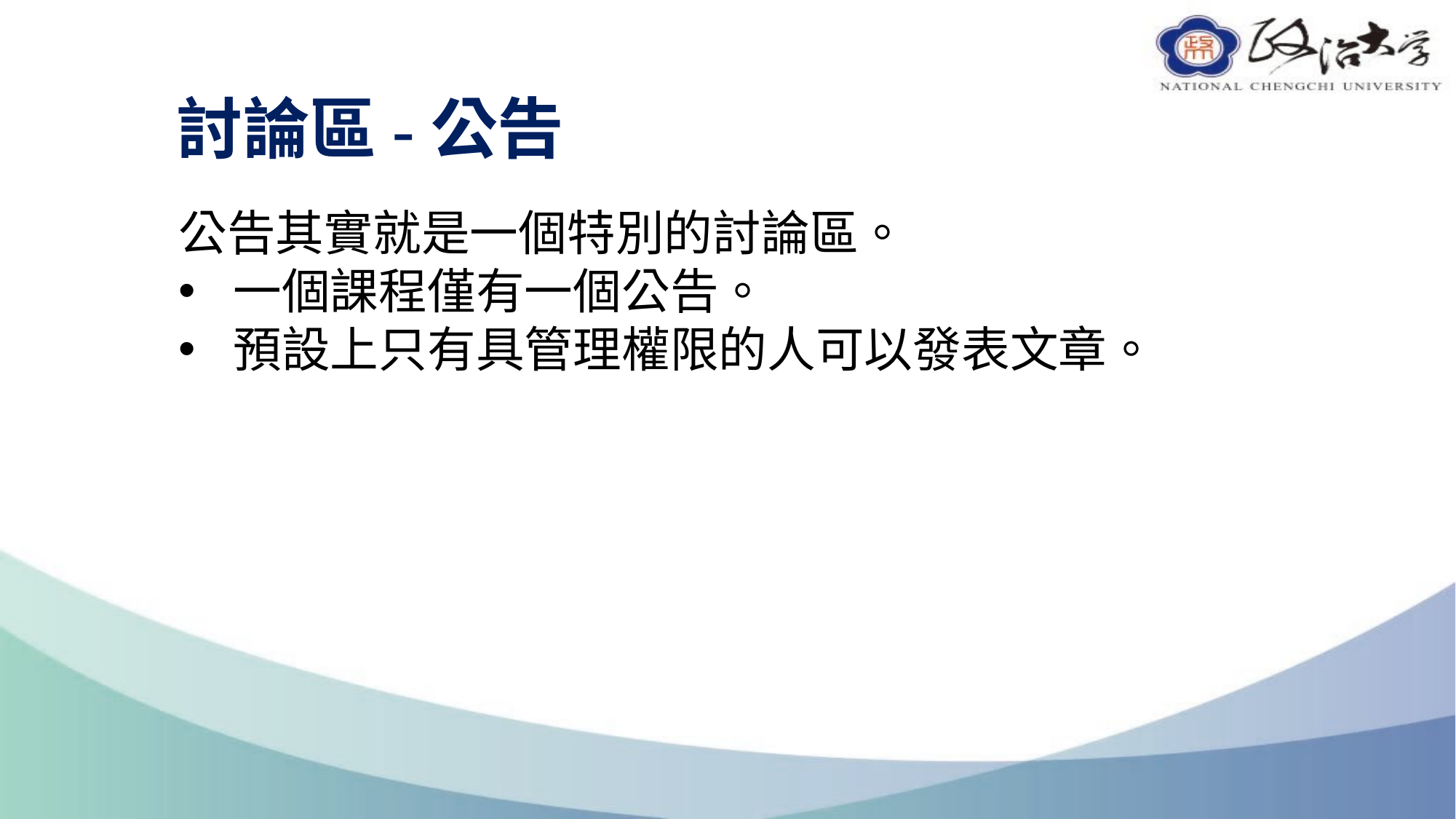

# 討論區-公告
公告其實就是一個特別的討論區。
一個課程僅有一個公告。
預設上只有具管理權限的人可以發表文章。